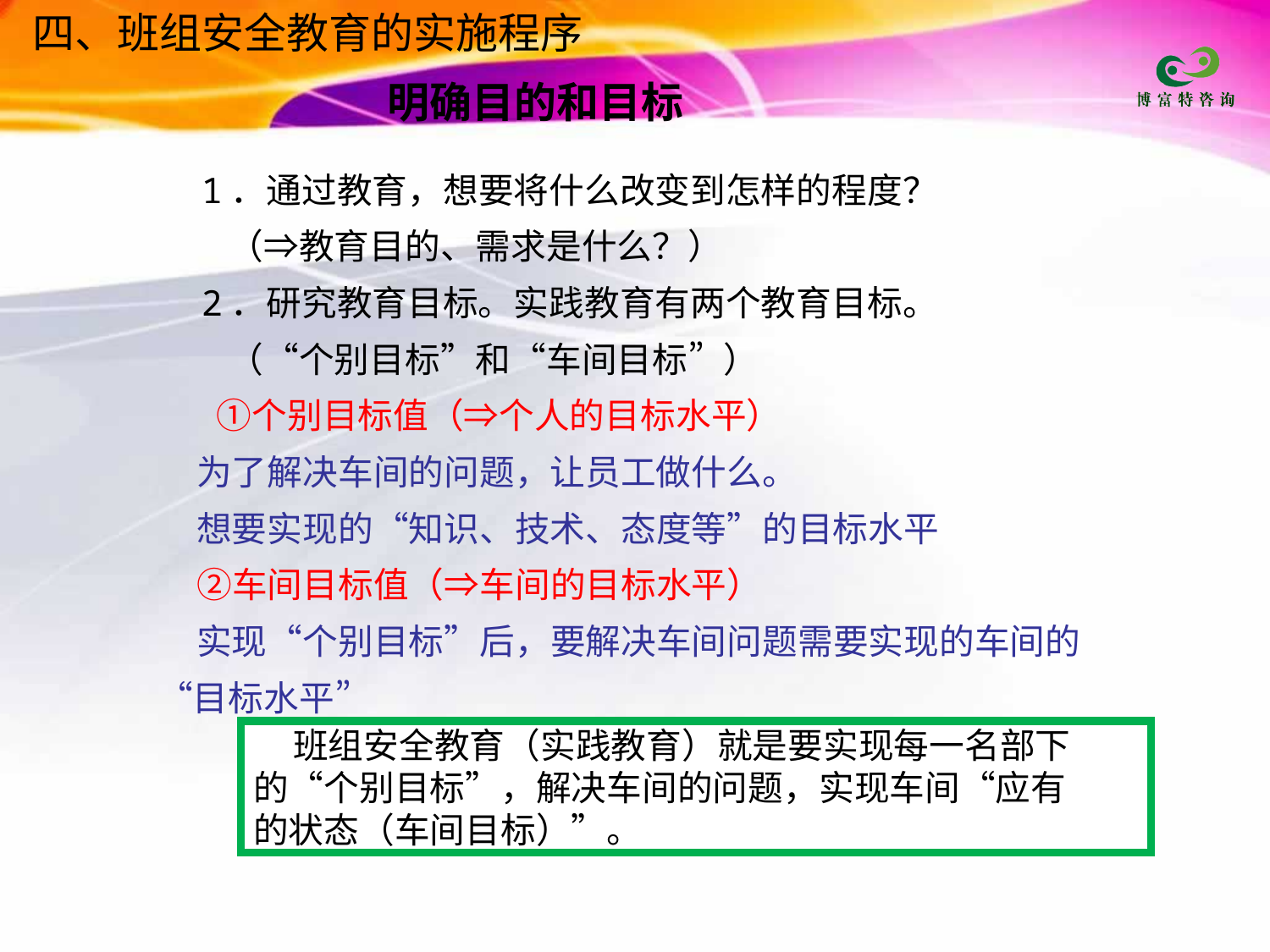

四、班组安全教育的实施程序
明确目的和目标
　　　　
　1．通过教育，想要将什么改变到怎样的程度？
　　（⇒教育目的、需求是什么？）
　2．研究教育目标。实践教育有两个教育目标。
　　（“个别目标”和“车间目标”）
　   ①个别目标值（⇒个人的目标水平）
     为了解决车间的问题，让员工做什么。
     想要实现的“知识、技术、态度等”的目标水平
     ②车间目标值（⇒车间的目标水平）
     实现“个别目标”后，要解决车间问题需要实现的车间的“目标水平”
    班组安全教育（实践教育）就是要实现每一名部下
的“个别目标”，解决车间的问题，实现车间“应有
的状态（车间目标）”。